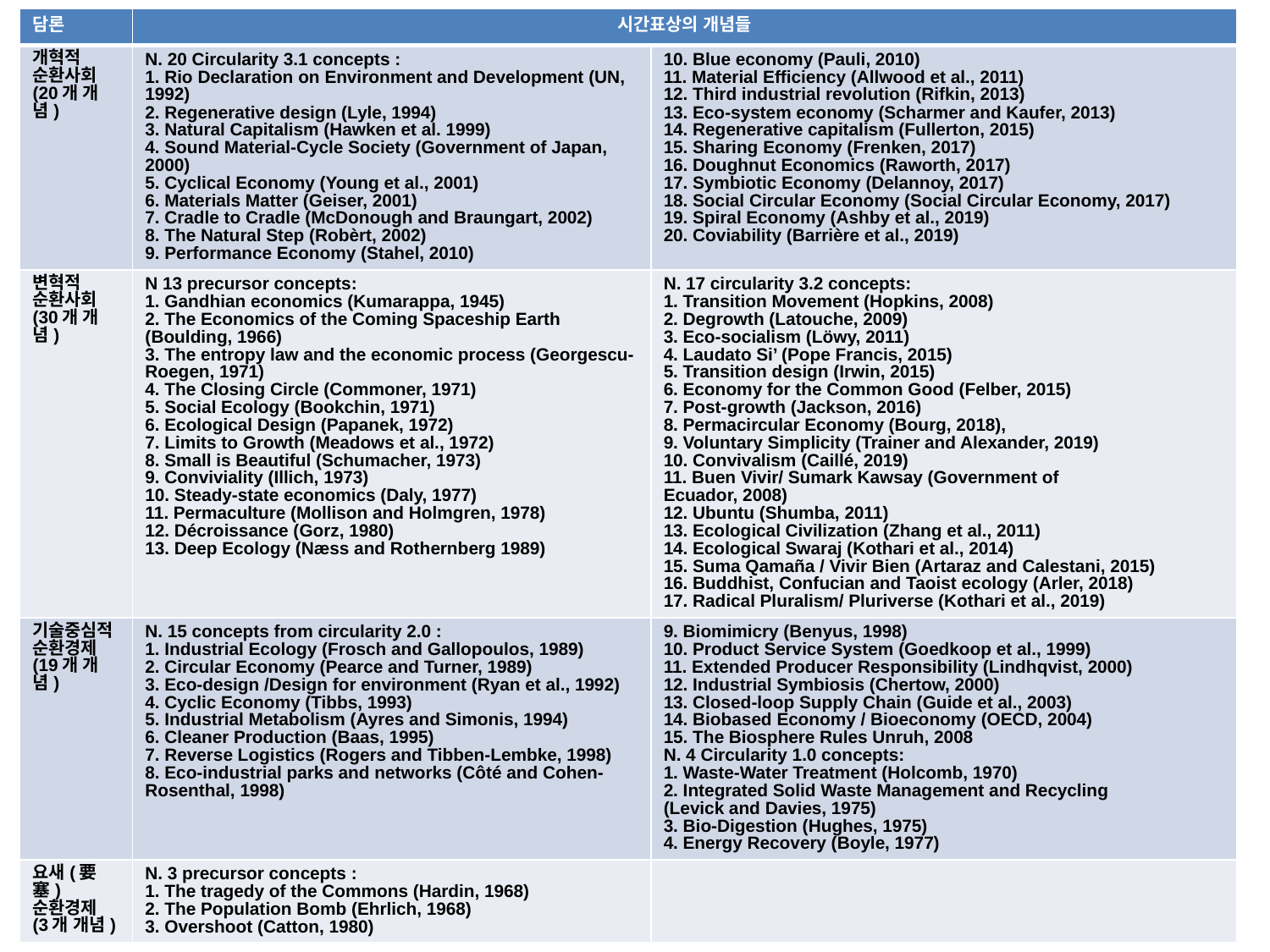

| 담론 | 시간표상의 개념들 |  |
| --- | --- | --- |
| 개혁적 순환사회 (20개 개념) | N. 20 Circularity 3.1 concepts : 1. Rio Declaration on Environment and Development (UN, 1992) 2. Regenerative design (Lyle, 1994) 3. Natural Capitalism (Hawken et al. 1999) 4. Sound Material-Cycle Society (Government of Japan, 2000) 5. Cyclical Economy (Young et al., 2001) 6. Materials Matter (Geiser, 2001) 7. Cradle to Cradle (McDonough and Braungart, 2002) 8. The Natural Step (Robèrt, 2002) 9. Performance Economy (Stahel, 2010) | 10. Blue economy (Pauli, 2010) 11. Material Efficiency (Allwood et al., 2011) 12. Third industrial revolution (Rifkin, 2013) 13. Eco-system economy (Scharmer and Kaufer, 2013) 14. Regenerative capitalism (Fullerton, 2015) 15. Sharing Economy (Frenken, 2017) 16. Doughnut Economics (Raworth, 2017) 17. Symbiotic Economy (Delannoy, 2017) 18. Social Circular Economy (Social Circular Economy, 2017) 19. Spiral Economy (Ashby et al., 2019) 20. Coviability (Barrière et al., 2019) |
| 변혁적 순환사회 (30개 개념) | N 13 precursor concepts: 1. Gandhian economics (Kumarappa, 1945) 2. The Economics of the Coming Spaceship Earth (Boulding, 1966) 3. The entropy law and the economic process (Georgescu-Roegen, 1971) 4. The Closing Circle (Commoner, 1971) 5. Social Ecology (Bookchin, 1971) 6. Ecological Design (Papanek, 1972) 7. Limits to Growth (Meadows et al., 1972) 8. Small is Beautiful (Schumacher, 1973) 9. Conviviality (Illich, 1973) 10. Steady-state economics (Daly, 1977) 11. Permaculture (Mollison and Holmgren, 1978) 12. Décroissance (Gorz, 1980) 13. Deep Ecology (Næss and Rothernberg 1989) | N. 17 circularity 3.2 concepts: 1. Transition Movement (Hopkins, 2008) 2. Degrowth (Latouche, 2009) 3. Eco-socialism (Löwy, 2011) 4. Laudato Si’ (Pope Francis, 2015) 5. Transition design (Irwin, 2015) 6. Economy for the Common Good (Felber, 2015) 7. Post-growth (Jackson, 2016) 8. Permacircular Economy (Bourg, 2018), 9. Voluntary Simplicity (Trainer and Alexander, 2019) 10. Convivalism (Caillé, 2019) 11. Buen Vivir/ Sumark Kawsay (Government of Ecuador, 2008) 12. Ubuntu (Shumba, 2011) 13. Ecological Civilization (Zhang et al., 2011) 14. Ecological Swaraj (Kothari et al., 2014) 15. Suma Qamaña / Vivir Bien (Artaraz and Calestani, 2015) 16. Buddhist, Confucian and Taoist ecology (Arler, 2018) 17. Radical Pluralism/ Pluriverse (Kothari et al., 2019) |
| 기술중심적 순환경제 (19개 개념) | N. 15 concepts from circularity 2.0 : 1. Industrial Ecology (Frosch and Gallopoulos, 1989) 2. Circular Economy (Pearce and Turner, 1989) 3. Eco-design /Design for environment (Ryan et al., 1992) 4. Cyclic Economy (Tibbs, 1993) 5. Industrial Metabolism (Ayres and Simonis, 1994) 6. Cleaner Production (Baas, 1995) 7. Reverse Logistics (Rogers and Tibben-Lembke, 1998) 8. Eco-industrial parks and networks (Côté and Cohen- Rosenthal, 1998) | 9. Biomimicry (Benyus, 1998) 10. Product Service System (Goedkoop et al., 1999) 11. Extended Producer Responsibility (Lindhqvist, 2000) 12. Industrial Symbiosis (Chertow, 2000) 13. Closed-loop Supply Chain (Guide et al., 2003) 14. Biobased Economy / Bioeconomy (OECD, 2004) 15. The Biosphere Rules Unruh, 2008 N. 4 Circularity 1.0 concepts: 1. Waste-Water Treatment (Holcomb, 1970) 2. Integrated Solid Waste Management and Recycling (Levick and Davies, 1975) 3. Bio-Digestion (Hughes, 1975) 4. Energy Recovery (Boyle, 1977) |
| 요새(要塞) 순환경제 (3개 개념) | N. 3 precursor concepts : 1. The tragedy of the Commons (Hardin, 1968) 2. The Population Bomb (Ehrlich, 1968) 3. Overshoot (Catton, 1980) |  |
10